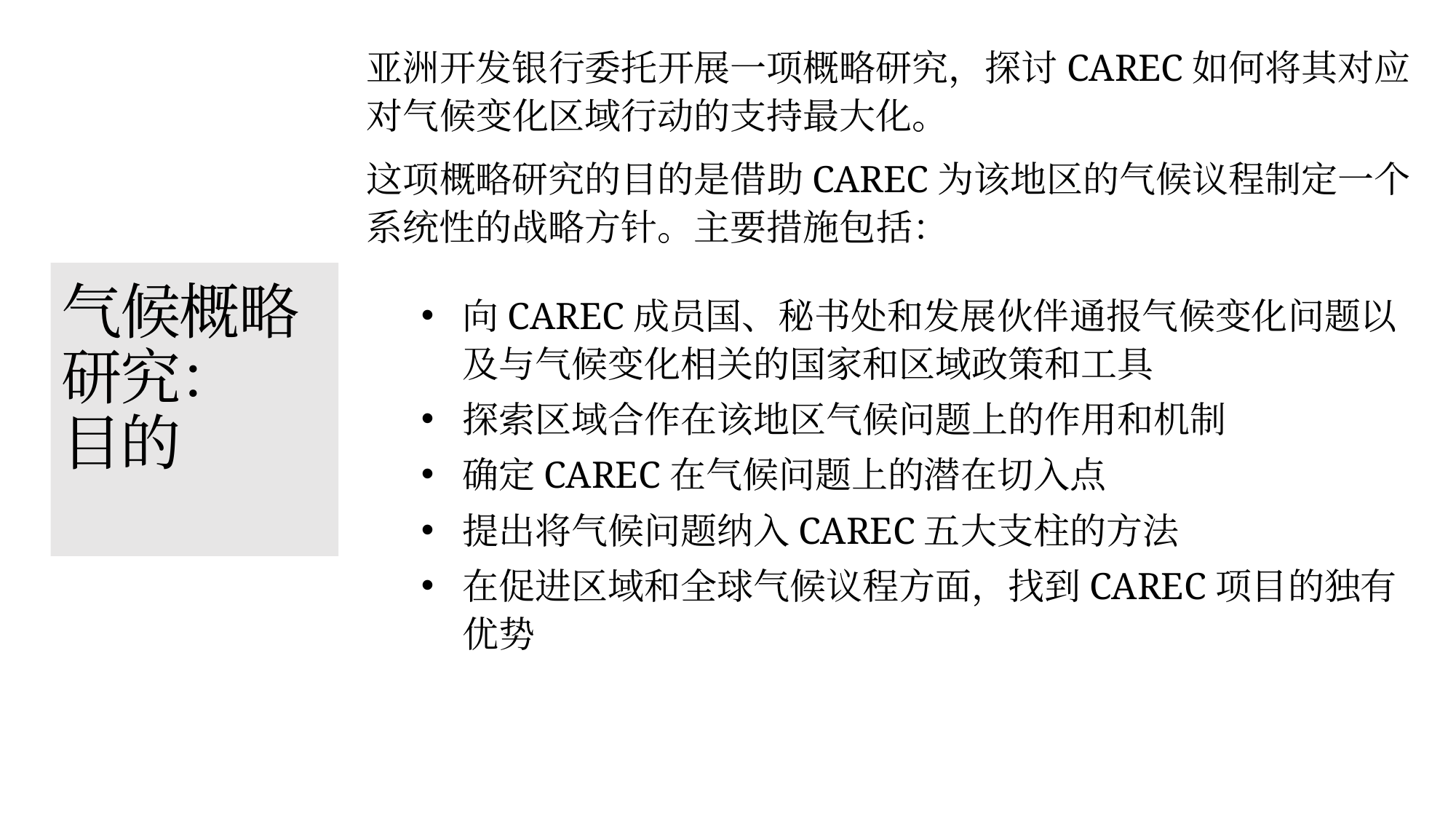

亚洲开发银行委托开展一项概略研究，探讨CAREC如何将其对应对气候变化区域行动的支持最大化。
这项概略研究的目的是借助CAREC为该地区的气候议程制定一个系统性的战略方针。主要措施包括：

向CAREC成员国、秘书处和发展伙伴通报气候变化问题以及与气候变化相关的国家和区域政策和工具
探索区域合作在该地区气候问题上的作用和机制
确定CAREC在气候问题上的潜在切入点
提出将气候问题纳入CAREC五大支柱的方法
在促进区域和全球气候议程方面，找到CAREC项目的独有优势

# 气候概略研究： 目的